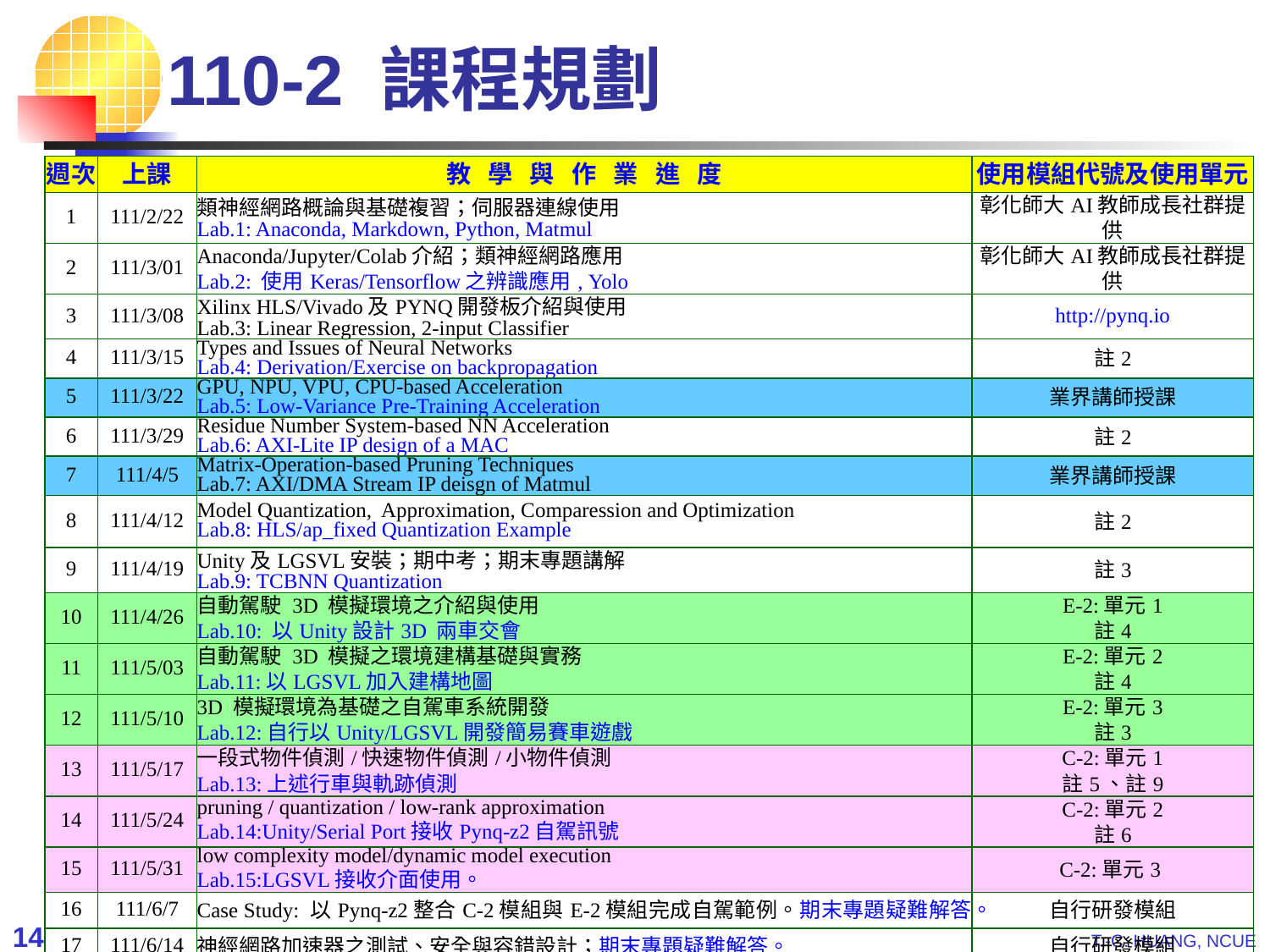

110-2 課程規劃
| 週次 | 上課 | 教 學 與 作 業 進 度 | 使用模組代號及使用單元 |
| --- | --- | --- | --- |
| 1 | 111/2/22 | 類神經網路概論與基礎複習；伺服器連線使用 Lab.1: Anaconda, Markdown, Python, Matmul | 彰化師大AI教師成長社群提供 |
| 2 | 111/3/01 | Anaconda/Jupyter/Colab介紹；類神經網路應用 Lab.2: 使用Keras/Tensorflow之辨識應用, Yolo | 彰化師大AI教師成長社群提供 |
| 3 | 111/3/08 | Xilinx HLS/Vivado及PYNQ開發板介紹與使用 Lab.3: Linear Regression, 2-input Classifier | http://pynq.io |
| 4 | 111/3/15 | Types and Issues of Neural Networks Lab.4: Derivation/Exercise on backpropagation | 註2 |
| 5 | 111/3/22 | GPU, NPU, VPU, CPU-based Acceleration Lab.5: Low-Variance Pre-Training Acceleration | 業界講師授課 |
| 6 | 111/3/29 | Residue Number System-based NN Acceleration Lab.6: AXI-Lite IP design of a MAC | 註2 |
| 7 | 111/4/5 | Matrix-Operation-based Pruning Techniques Lab.7: AXI/DMA Stream IP deisgn of Matmul | 業界講師授課 |
| 8 | 111/4/12 | Model Quantization, Approximation, Comparession and Optimization Lab.8: HLS/ap\_fixed Quantization Example | 註2 |
| 9 | 111/4/19 | Unity及LGSVL安裝；期中考；期末專題講解 Lab.9: TCBNN Quantization | 註3 |
| 10 | 111/4/26 | 自動駕駛 3D 模擬環境之介紹與使用 Lab.10: 以Unity設計3D 兩車交會 | E-2:單元1 註4 |
| 11 | 111/5/03 | 自動駕駛 3D 模擬之環境建構基礎與實務 Lab.11:以LGSVL加入建構地圖 | E-2:單元2 註4 |
| 12 | 111/5/10 | 3D 模擬環境為基礎之自駕車系統開發 Lab.12:自行以Unity/LGSVL開發簡易賽車遊戲 | E-2:單元3 註3 |
| 13 | 111/5/17 | 一段式物件偵測/快速物件偵測/小物件偵測 Lab.13:上述行車與軌跡偵測 | C-2:單元1 註5、註9 |
| 14 | 111/5/24 | pruning / quantization / low-rank approximation Lab.14:Unity/Serial Port接收Pynq-z2自駕訊號 | C-2:單元2 註6 |
| 15 | 111/5/31 | low complexity model/dynamic model execution Lab.15:LGSVL接收介面使用。 | C-2:單元3 |
| 16 | 111/6/7 | Case Study: 以Pynq-z2整合C-2模組與E-2模組完成自駕範例。期末專題疑難解答。 | 自行研發模組 |
| 17 | 111/6/14 | 神經網路加速器之測試、安全與容錯設計；期末專題疑難解答。 | 自行研發模組 |
| 18 | 111/6/21 | 神經網路可靠加速系統“TAIWAN Online”介紹；期末專題影片Youttube公開評分展示 | 自行研發模組 |